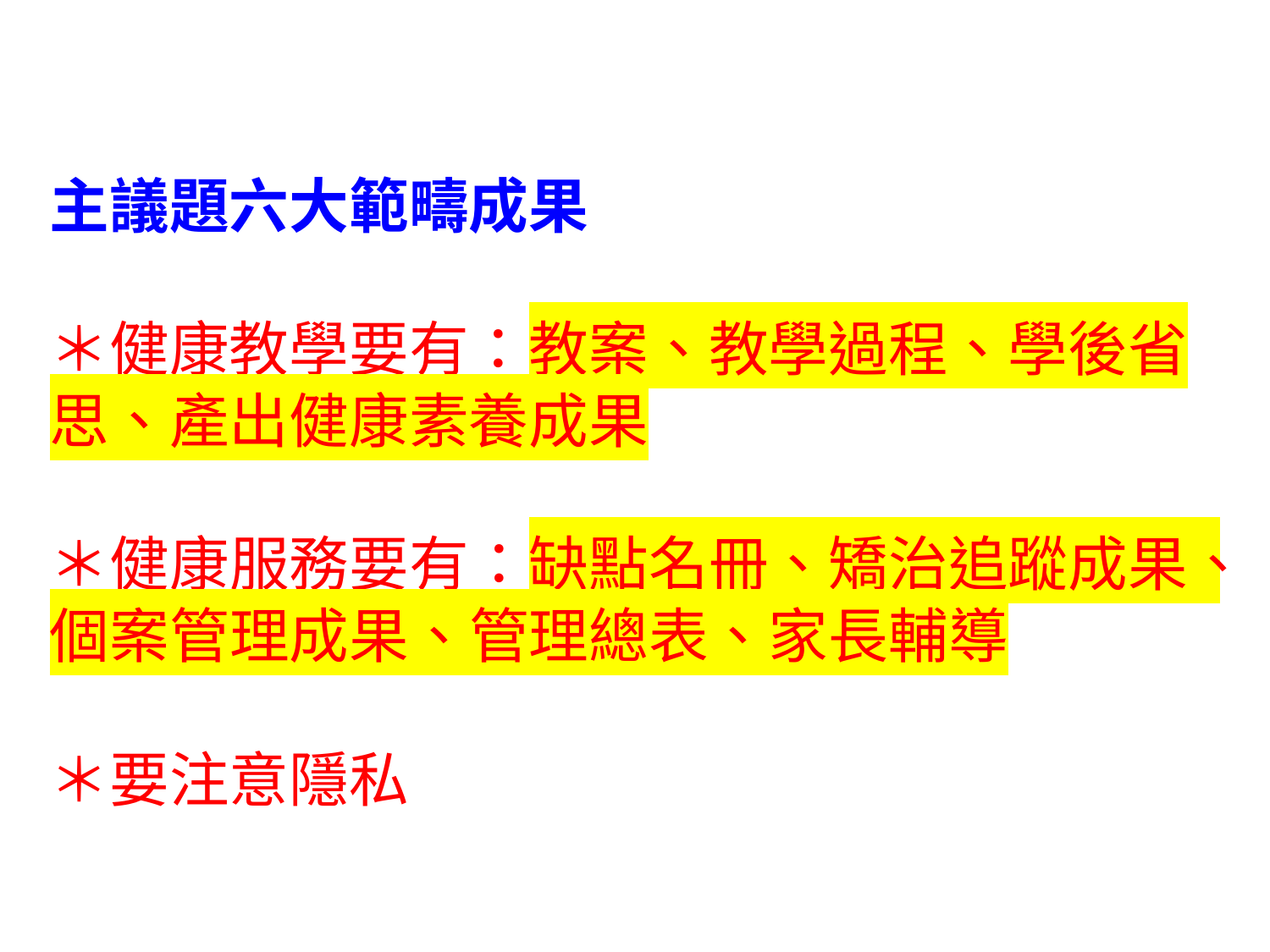

# 主議題六大範疇成果 ＊健康教學要有：教案、教學過程、學後省思、產出健康素養成果 ＊健康服務要有：缺點名冊、矯治追蹤成果、個案管理成果、管理總表、家長輔導 ＊要注意隱私